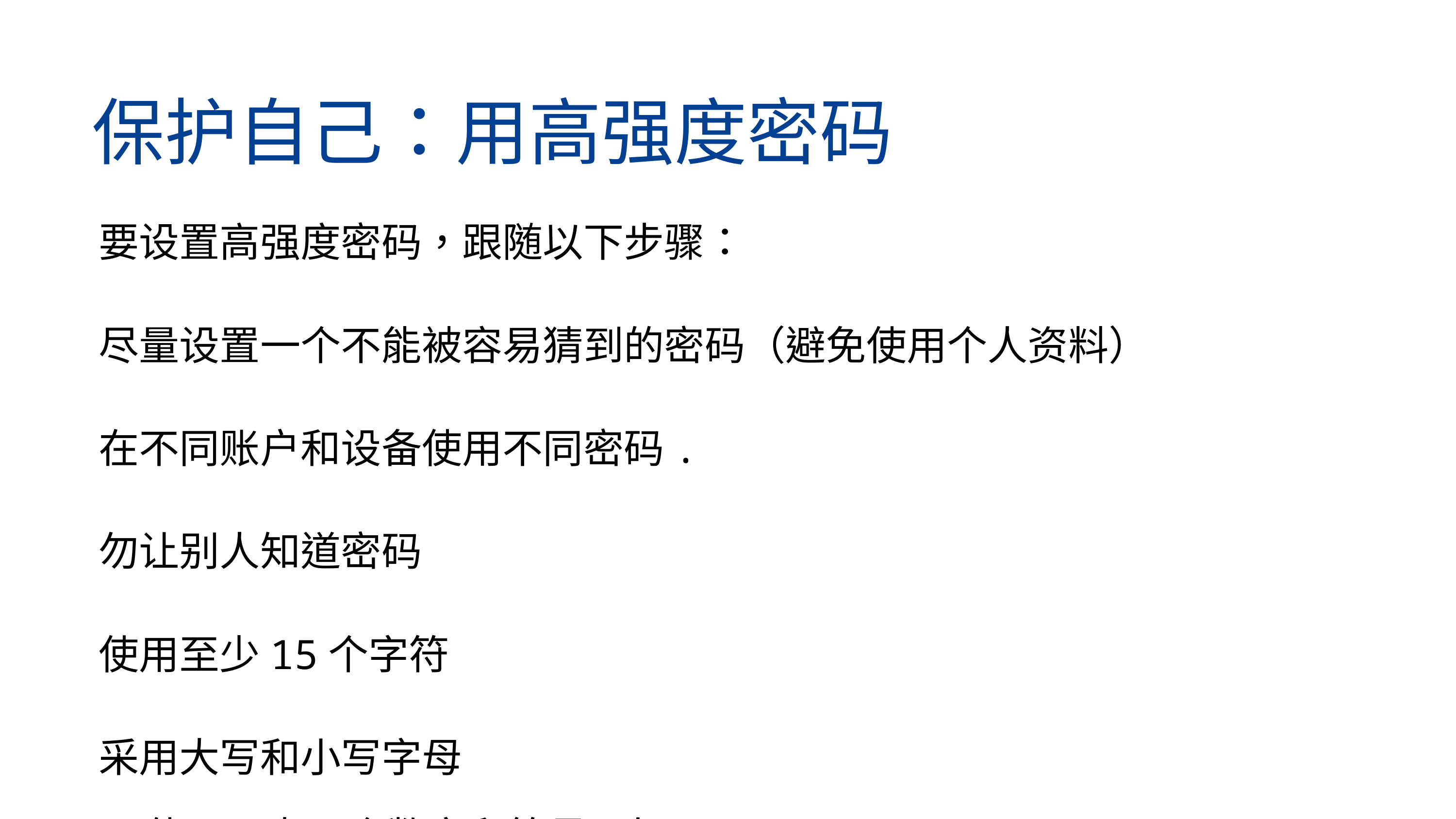

保护自己：用高强度密码
要设置高强度密码，跟随以下步骤：
尽量设置一个不能被容易猜到的密码（避免使用个人资料）
在不同账户和设备使用不同密码.
勿让别人知道密码
使用至少15个字符
采用大写和小写字母
使用至少一个数字和符号，如 ！， # or $.